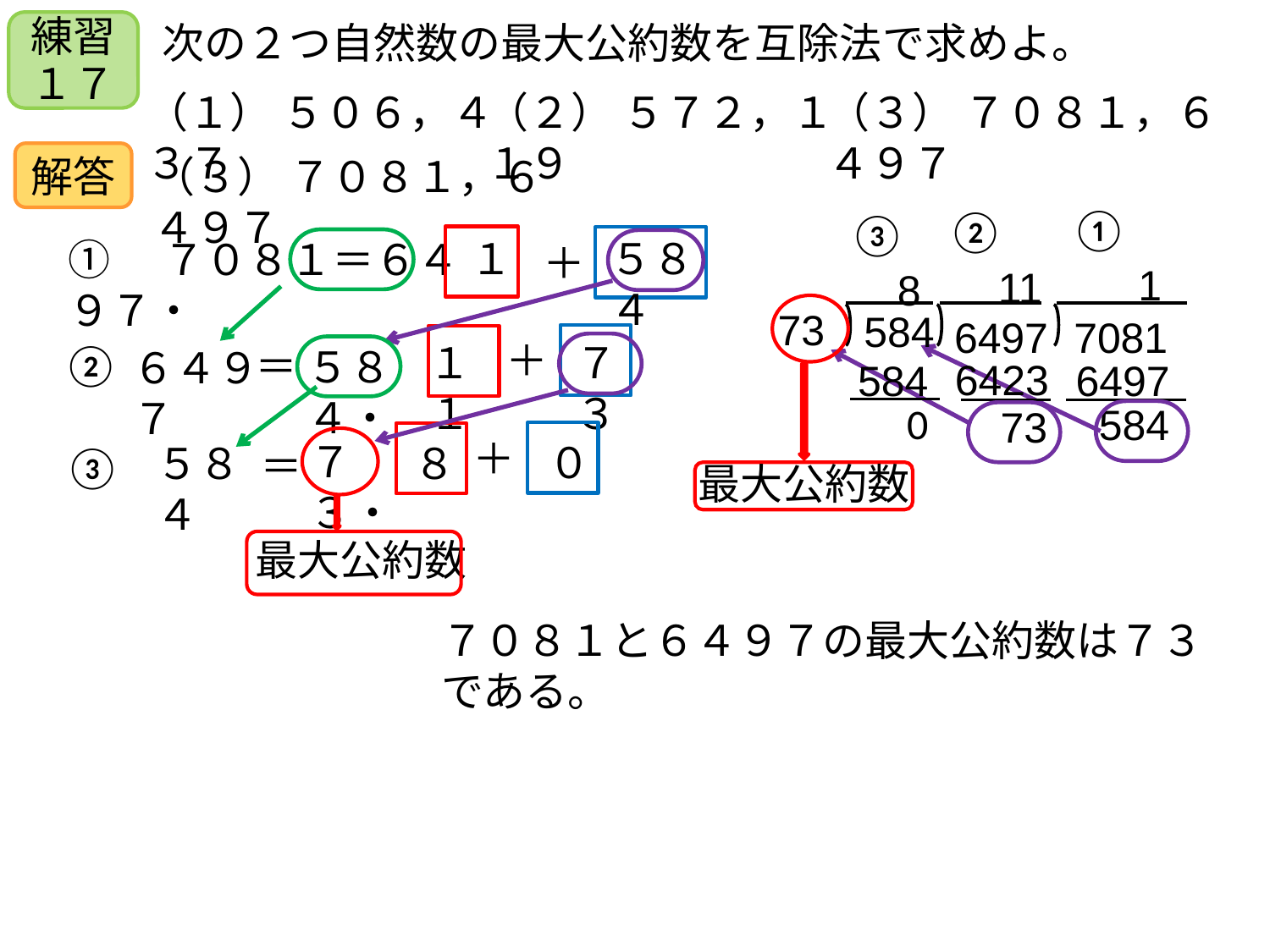

次の２つ自然数の最大公約数を互除法で求めよ。
練習１７
（１） ５０６，４３７
（２） ５７２，１１９
（３） ７０８１，６４９７
解答
（３） ７０８１，６４９７
①
②
③
５８４

①　７０８１＝６４９７・
＋
１

1
11
8

6497
7081
73
584

＋
５８４・
７３
１１
②
＝

６４９７

6423
6497
584
0
584
73

＋
７３・

０
８
５８４
＝
③
最大公約数
最大公約数
７０８１と６４９７の最大公約数は７３である。